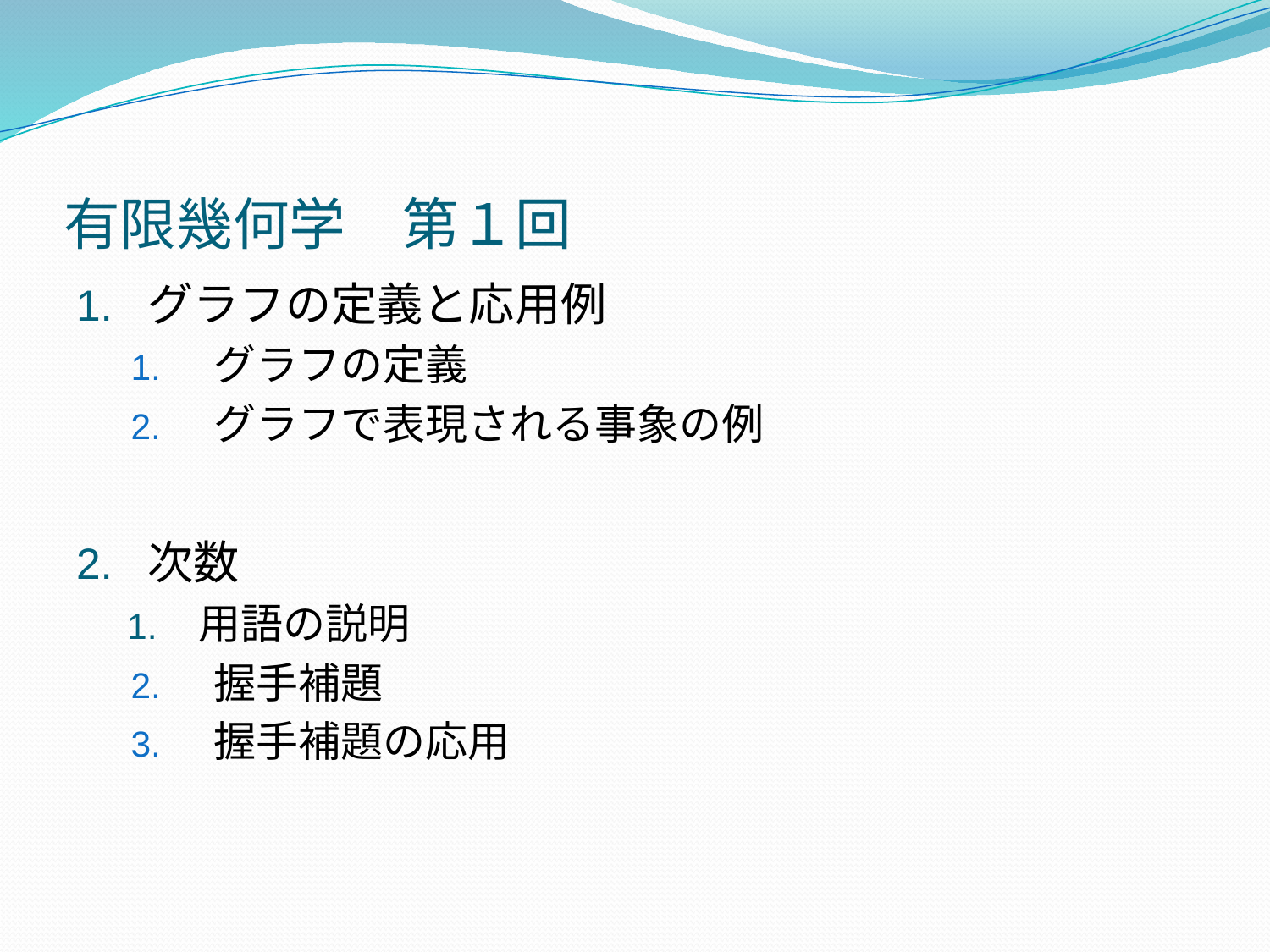

# 有限幾何学　第１回
グラフの定義と応用例
 グラフの定義
 グラフで表現される事象の例

次数
用語の説明
 握手補題
 握手補題の応用